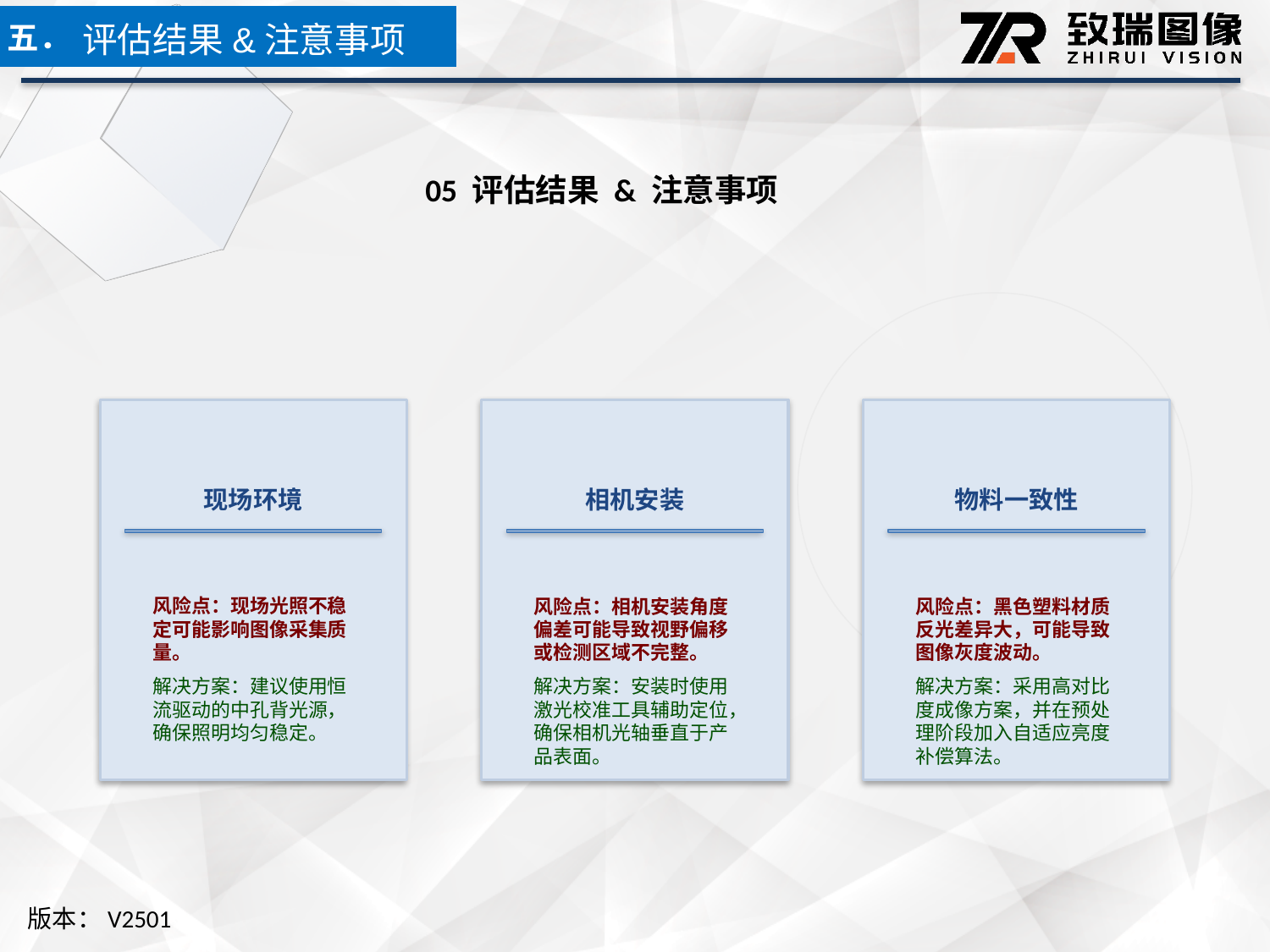

五．
评估结果&注意事项

05 评估结果 & 注意事项

现场环境

相机安装

物料一致性

风险点：现场光照不稳定可能影响图像采集质量。
解决方案：建议使用恒流驱动的中孔背光源，确保照明均匀稳定。

风险点：相机安装角度偏差可能导致视野偏移或检测区域不完整。
解决方案：安装时使用激光校准工具辅助定位，确保相机光轴垂直于产品表面。

风险点：黑色塑料材质反光差异大，可能导致图像灰度波动。
解决方案：采用高对比度成像方案，并在预处理阶段加入自适应亮度补偿算法。